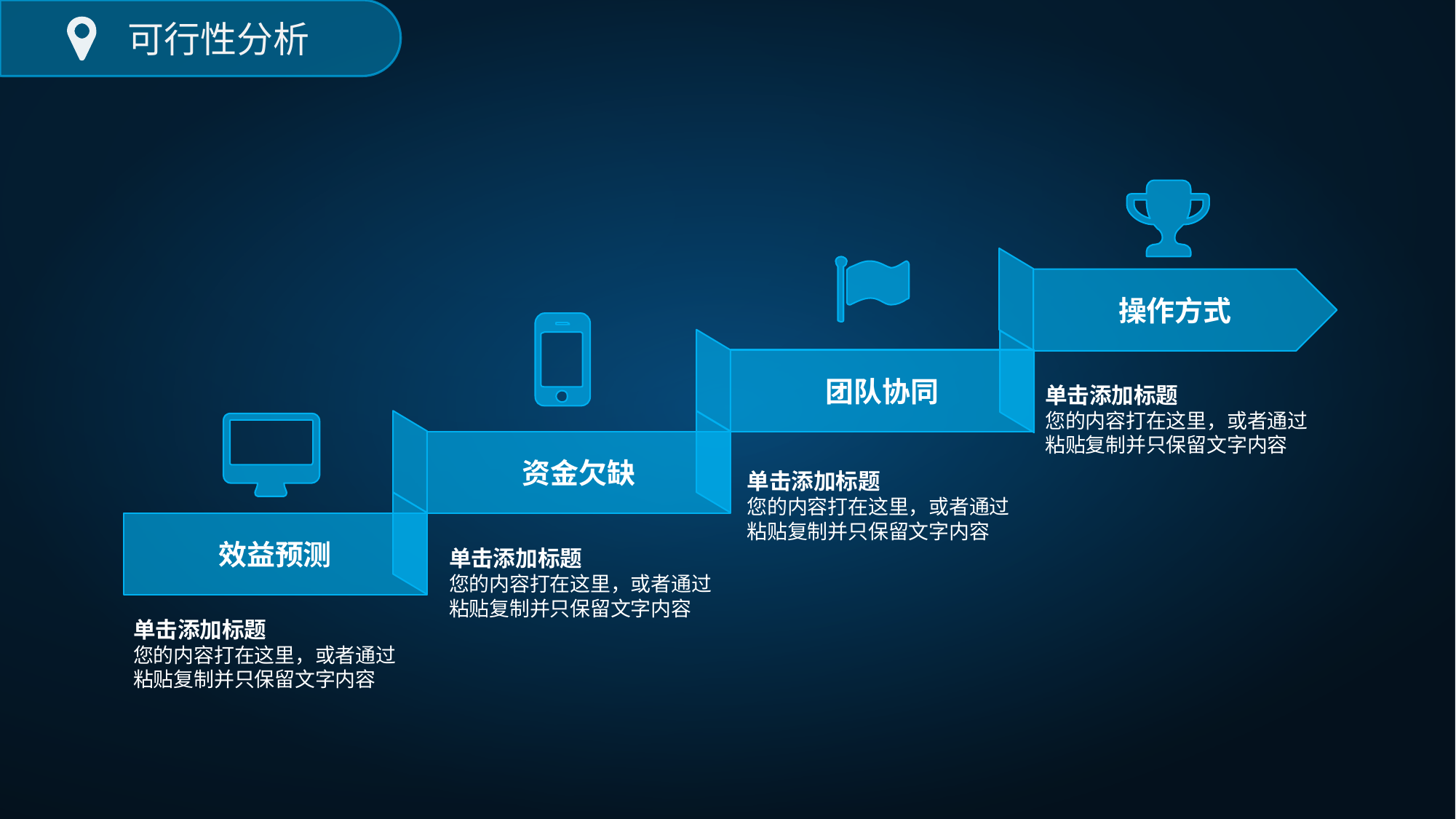

可行性分析

操作方式

团队协同

单击添加标题
您的内容打在这里，或者通过粘贴复制并只保留文字内容
资金欠缺

单击添加标题
您的内容打在这里，或者通过粘贴复制并只保留文字内容
效益预测

单击添加标题
您的内容打在这里，或者通过粘贴复制并只保留文字内容
单击添加标题
您的内容打在这里，或者通过粘贴复制并只保留文字内容